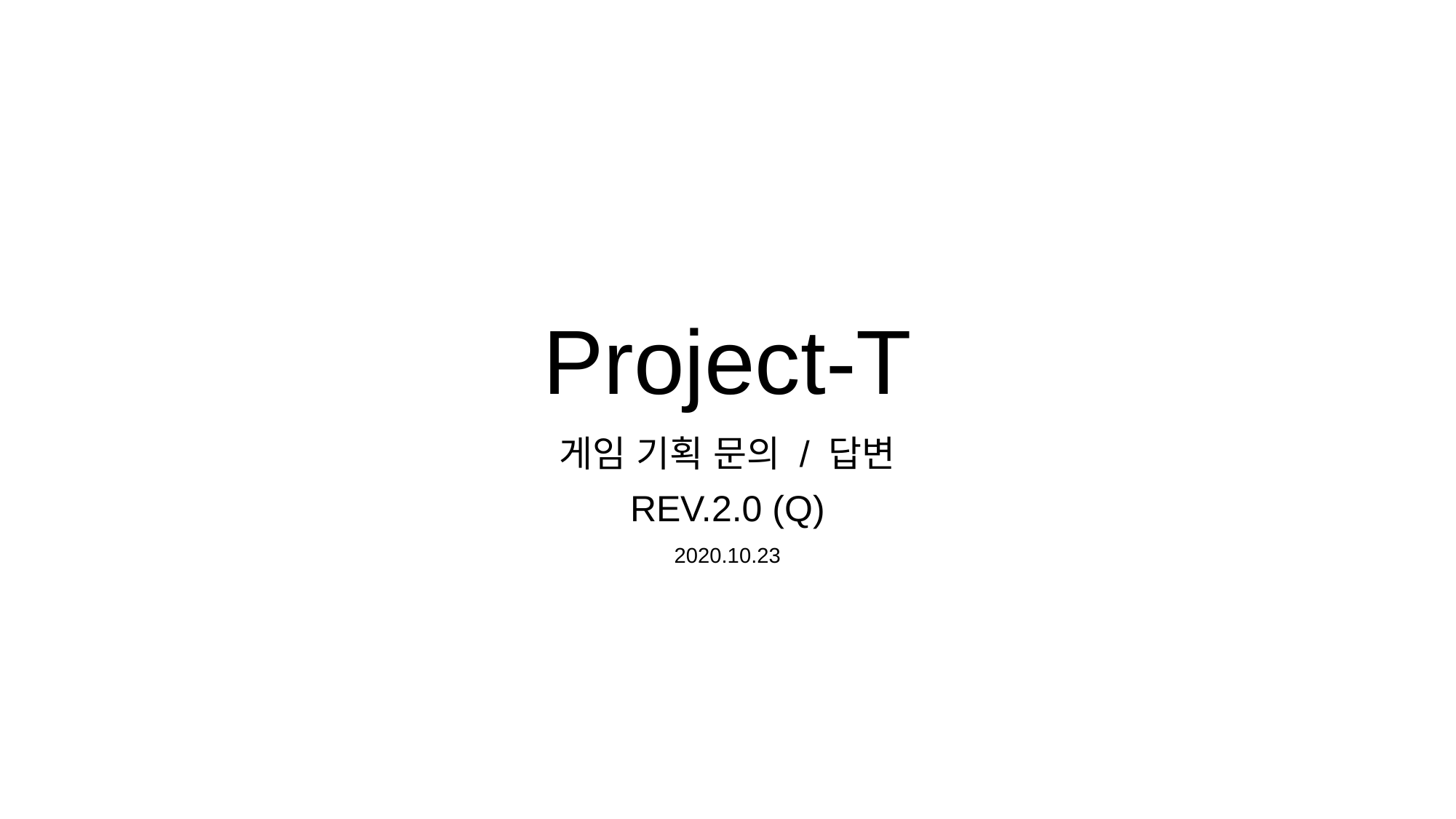

# Project-T
게임 기획 문의 / 답변
REV.2.0 (Q)
2020.10.23